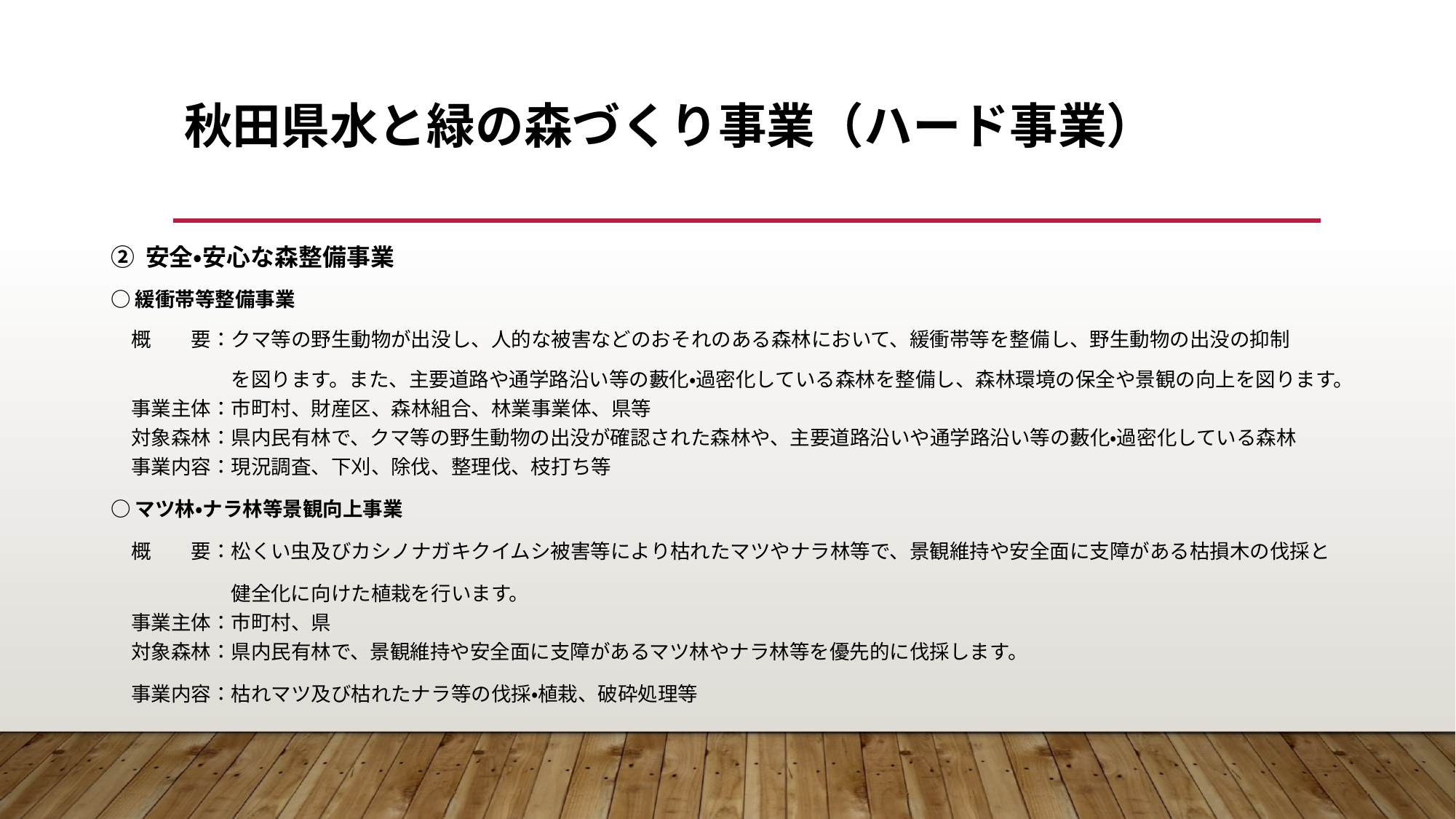

# 秋田県水と緑の森づくり事業（ハード事業）
② 安全・安心な森整備事業
○緩衝帯等整備事業
　概　　要：クマ等の野生動物が出没し、人的な被害などのおそれのある森林において、緩衝帯等を整備し、野生動物の出没の抑制
　　　　　　を図ります。また、主要道路や通学路沿い等の藪化・過密化している森林を整備し、森林環境の保全や景観の向上を図ります。
　事業主体：市町村、財産区、森林組合、林業事業体、県等
　対象森林：県内民有林で、クマ等の野生動物の出没が確認された森林や、主要道路沿いや通学路沿い等の藪化・過密化している森林
　事業内容：現況調査、下刈、除伐、整理伐、枝打ち等
○マツ林・ナラ林等景観向上事業
　概　　要：松くい虫及びカシノナガキクイムシ被害等により枯れたマツやナラ林等で、景観維持や安全面に支障がある枯損木の伐採と
　　　　　　健全化に向けた植栽を行います。
　事業主体：市町村、県
　対象森林：県内民有林で、景観維持や安全面に支障があるマツ林やナラ林等を優先的に伐採します。
　事業内容：枯れマツ及び枯れたナラ等の伐採・植栽、破砕処理等